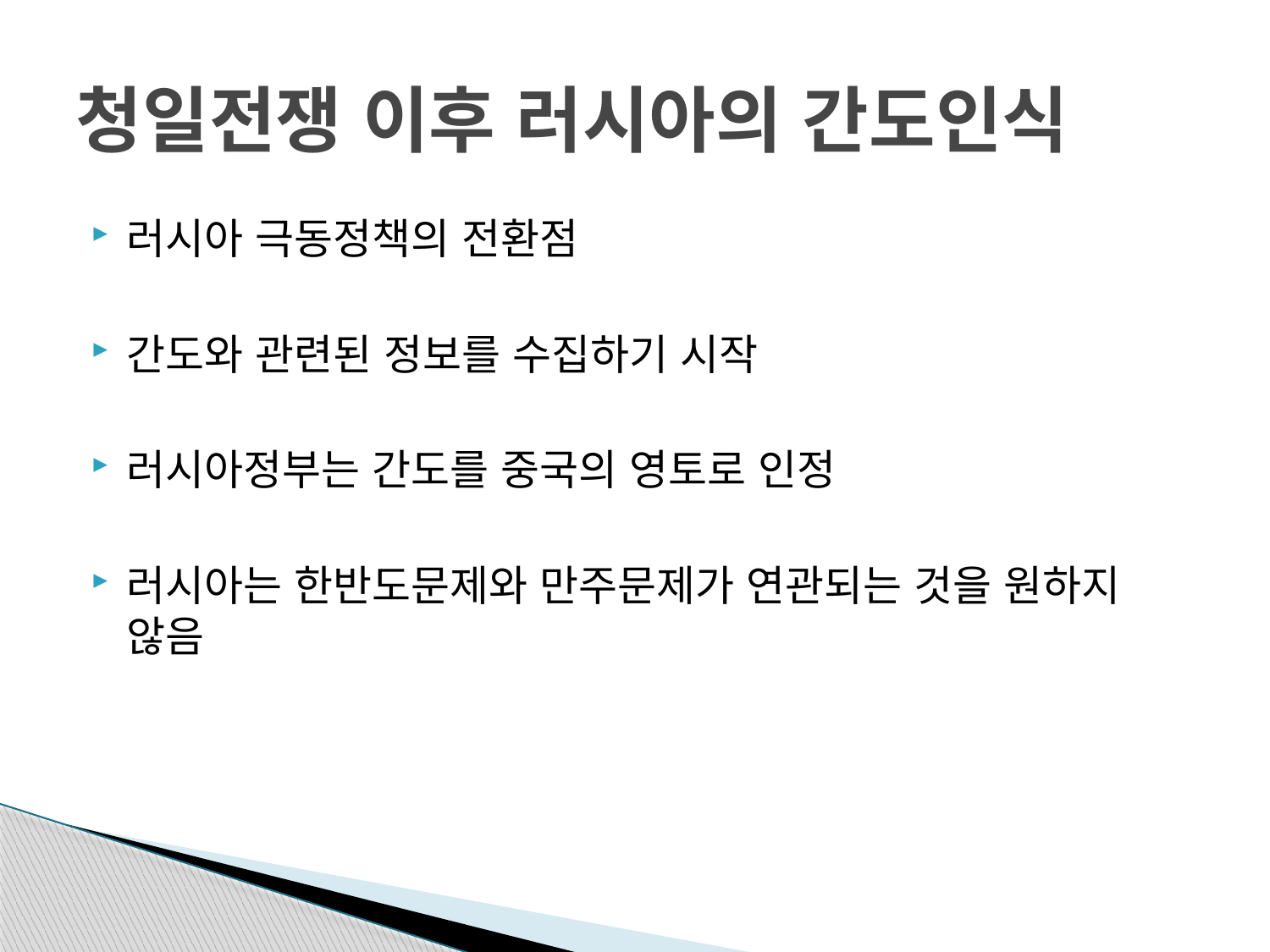

# 청일전쟁 이후 러시아의 간도인식
러시아 극동정책의 전환점

간도와 관련된 정보를 수집하기 시작

러시아정부는 간도를 중국의 영토로 인정

러시아는 한반도문제와 만주문제가 연관되는 것을 원하지 않음